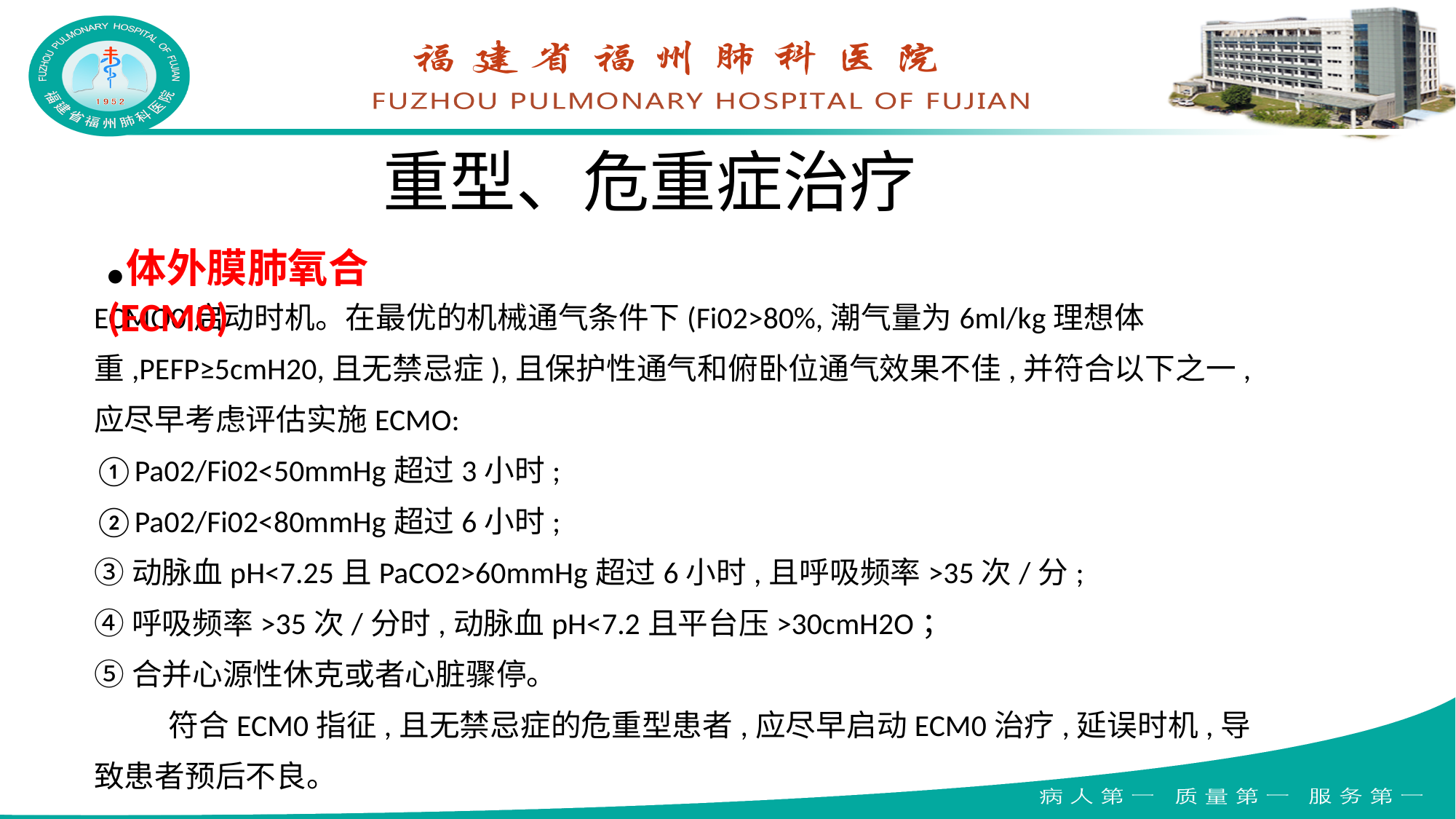

重型、危重症治疗
●体外膜肺氧合(ECM0)
ECMO0启动时机。在最优的机械通气条件下(Fi02>80%,潮气量为6ml/kg理想体重,PEFP≥5cmH20,且无禁忌症),且保护性通气和俯卧位通气效果不佳,并符合以下之一,应尽早考虑评估实施ECMO:
①Pa02/Fi02<50mmHg超过3小时;
②Pa02/Fi02<80mmHg超过6小时;
③动脉血pH<7.25且PaCO2>60mmHg超过6小时,且呼吸频率>35次/分;
④呼吸频率>35次/分时,动脉血pH<7.2且平台压>30cmH2O；
⑤合并心源性休克或者心脏骤停。
          符合ECM0指征,且无禁忌症的危重型患者,应尽早启动ECM0治疗,延误时机,导致患者预后不良。